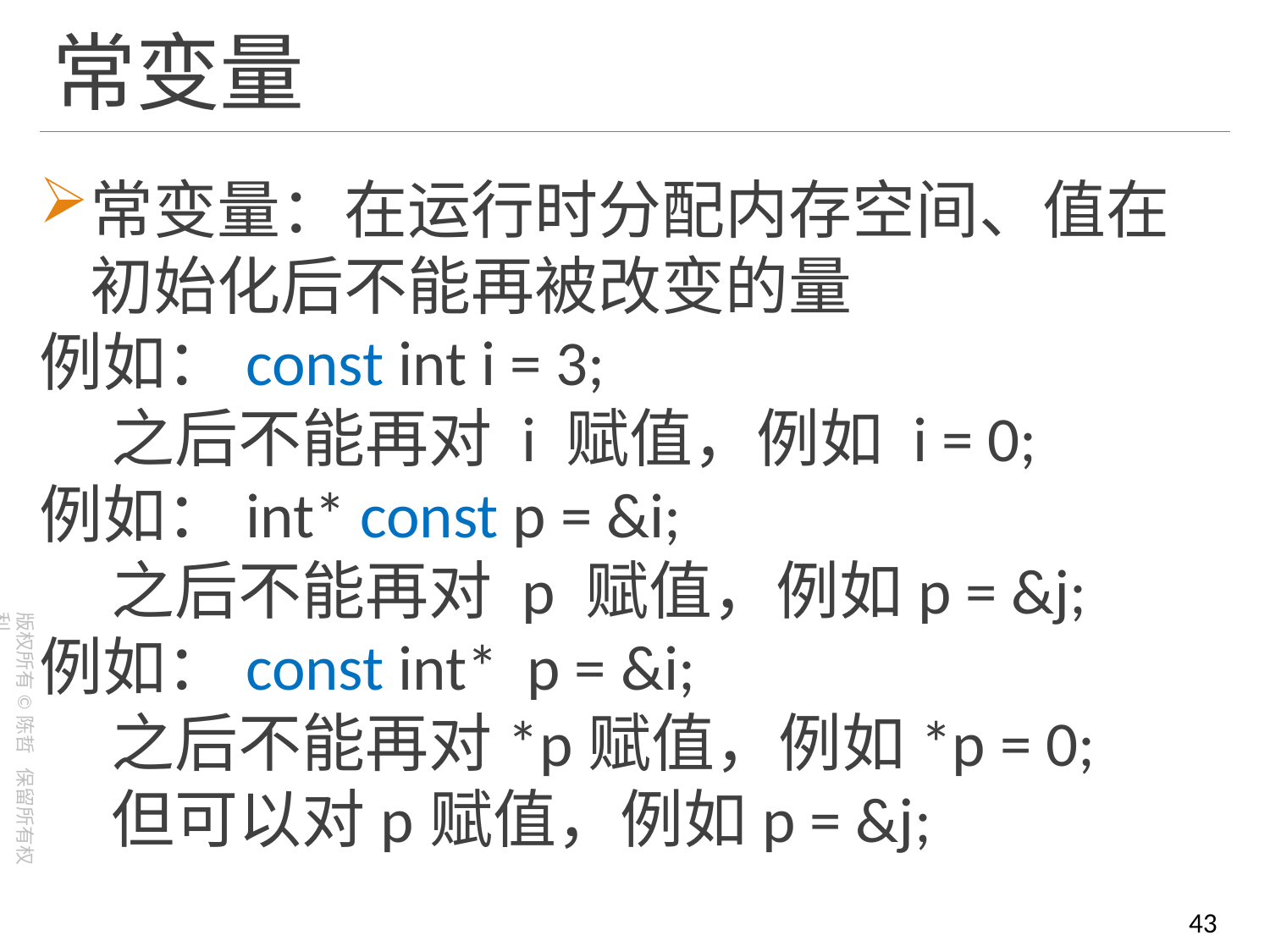

# 常变量
常变量：在运行时分配内存空间、值在初始化后不能再被改变的量
例如：const int i = 3;
    之后不能再对 i 赋值，例如 i = 0;
例如：int* const p = &i;
    之后不能再对 p 赋值，例如p = &j;
例如：const int*  p = &i;
    之后不能再对*p赋值，例如*p = 0;
    但可以对p赋值，例如p = &j;

43